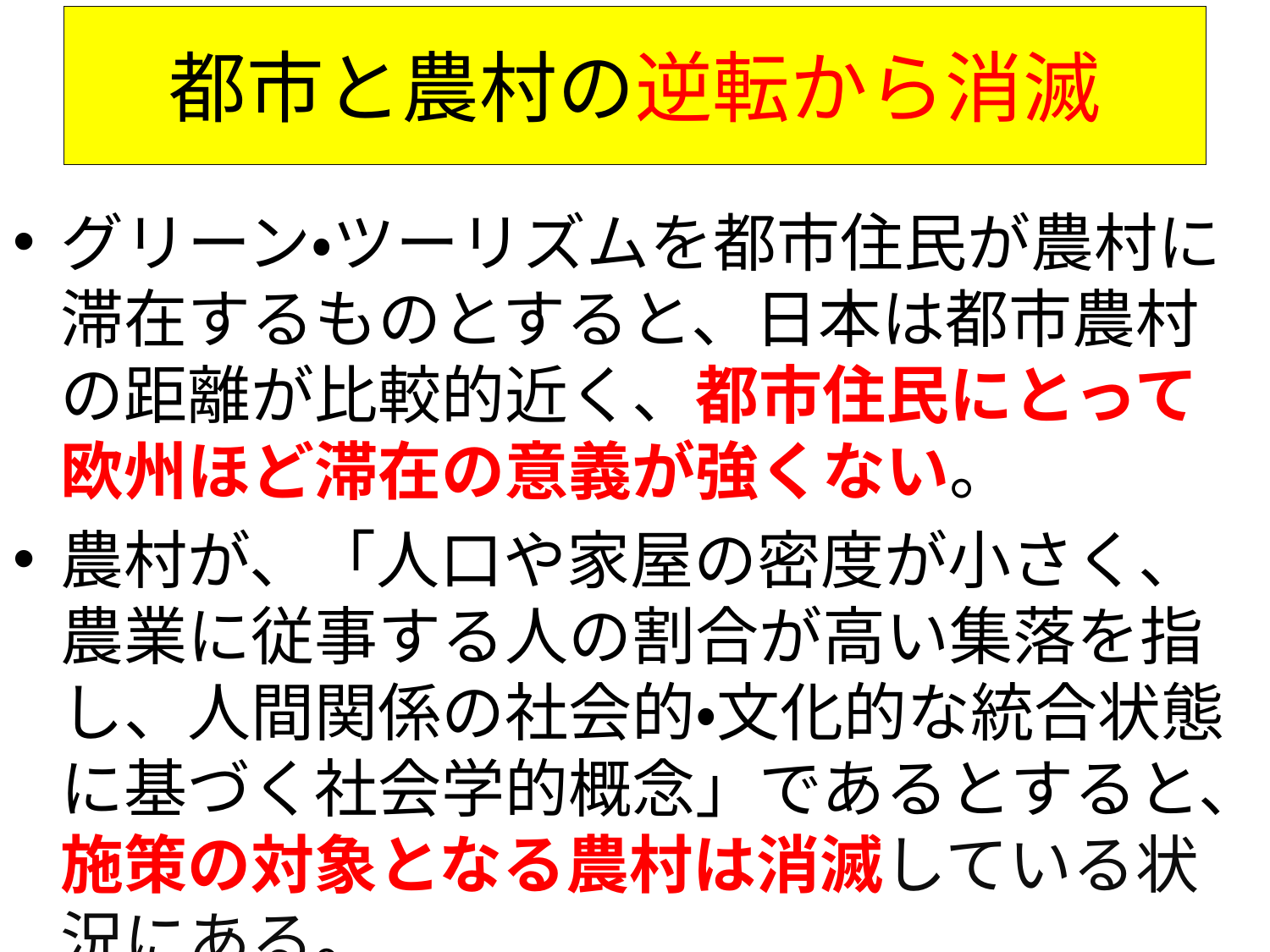

# 都市と農村の逆転から消滅
グリーン・ツーリズムを都市住民が農村に滞在するものとすると、日本は都市農村の距離が比較的近く、都市住民にとって欧州ほど滞在の意義が強くない。
農村が、「人口や家屋の密度が小さく、農業に従事する人の割合が高い集落を指し、人間関係の社会的・文化的な統合状態に基づく社会学的概念」であるとすると、施策の対象となる農村は消滅している状況にある。